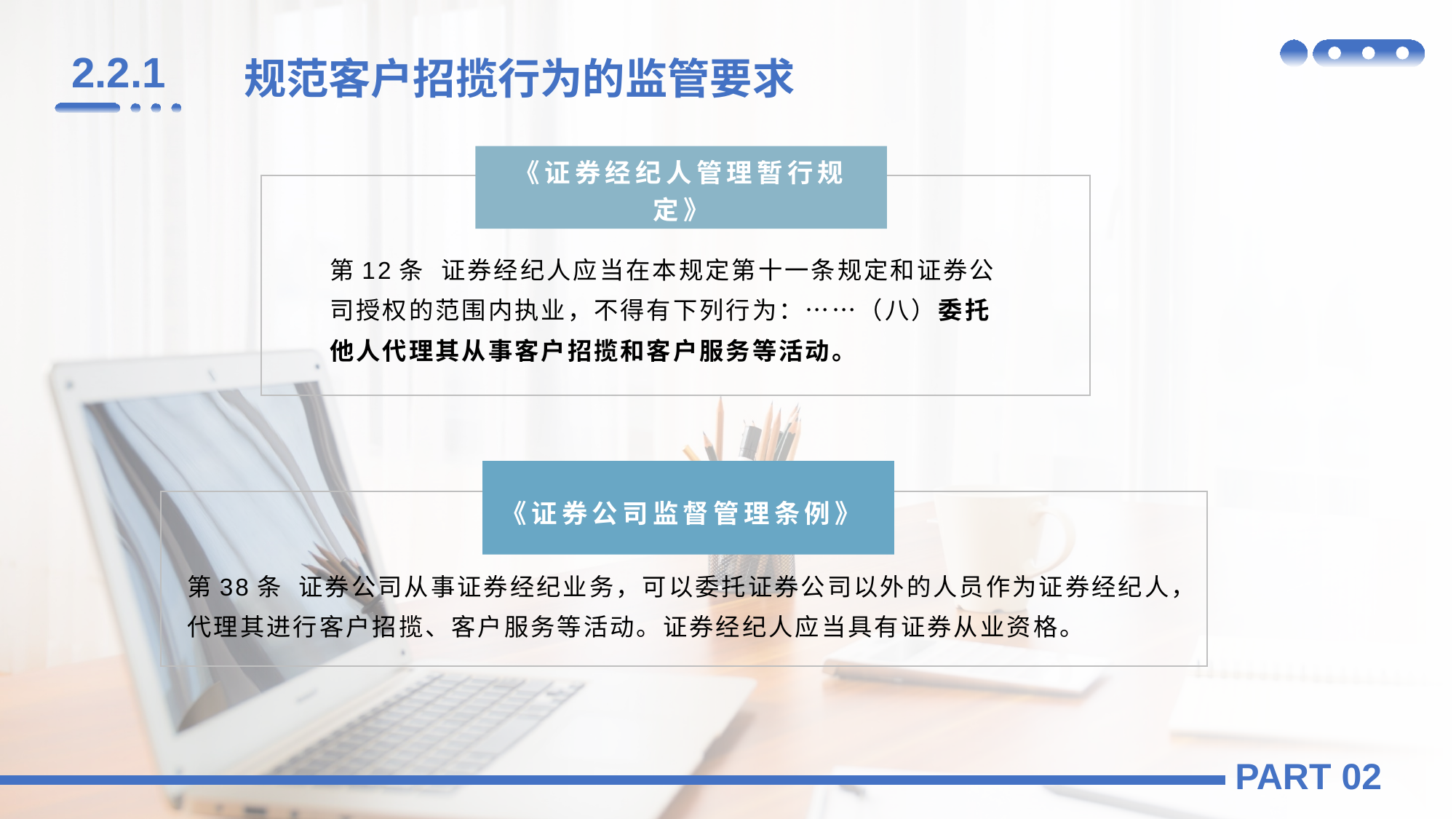

2.2.1

规范客户招揽行为的监管要求

《证券经纪人管理暂行规定》

第12条  证券经纪人应当在本规定第十一条规定和证券公
司授权的范围内执业，不得有下列行为：……（八）委托他人代理其从事客户招揽和客户服务等活动。

《证券公司监督管理条例》

第38条  证券公司从事证券经纪业务，可以委托证券公司以外的人员作为证券经纪人，代理其进行客户招揽、客户服务等活动。证券经纪人应当具有证券从业资格。
PART 02